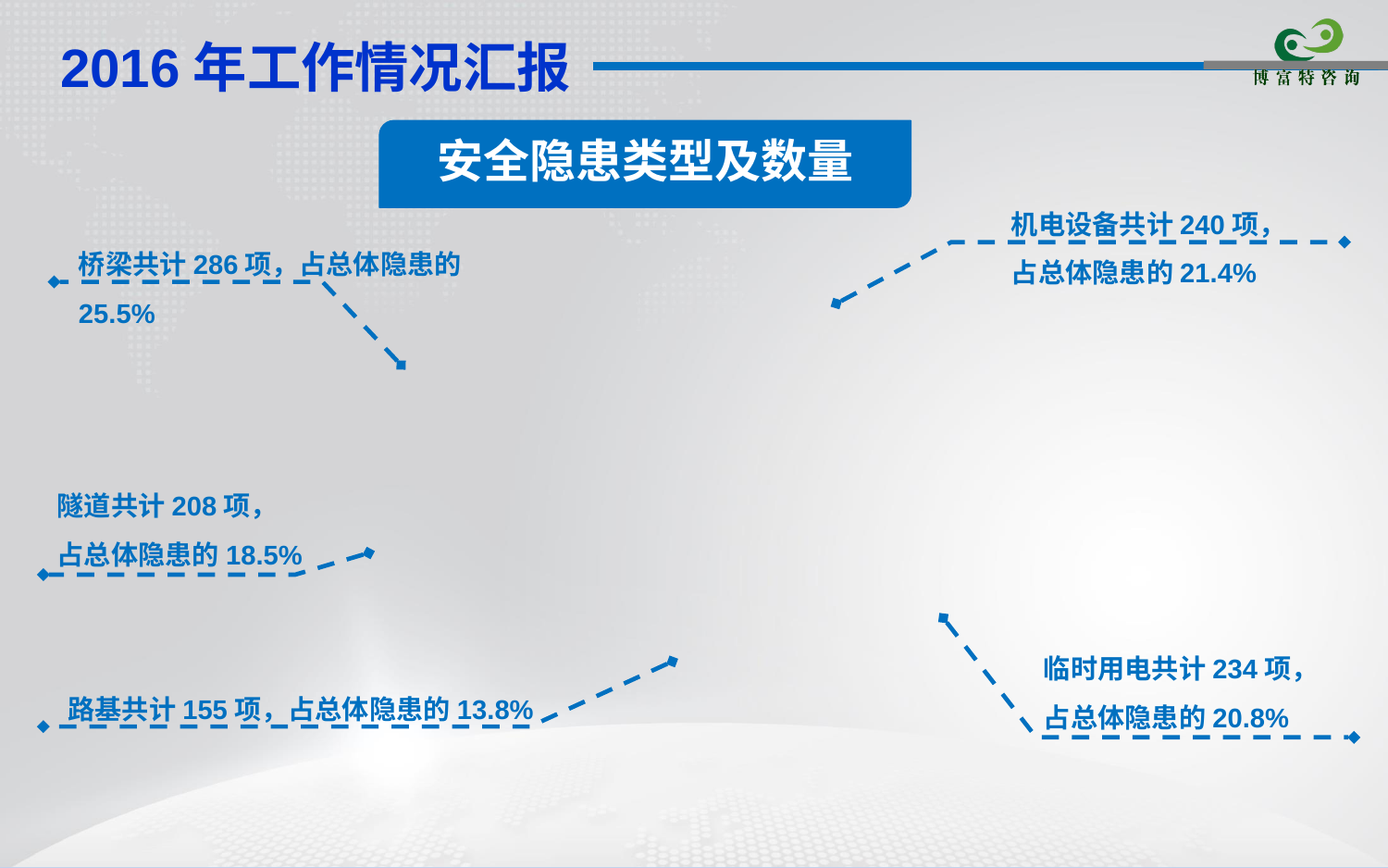

安全隐患类型及数量
机电设备共计240项，
占总体隐患的21.4%

桥梁共计286项，占总体隐患的25.5%

隧道共计208项，
占总体隐患的18.5%

临时用电共计234项，
占总体隐患的20.8%

路基共计155项，占总体隐患的13.8%